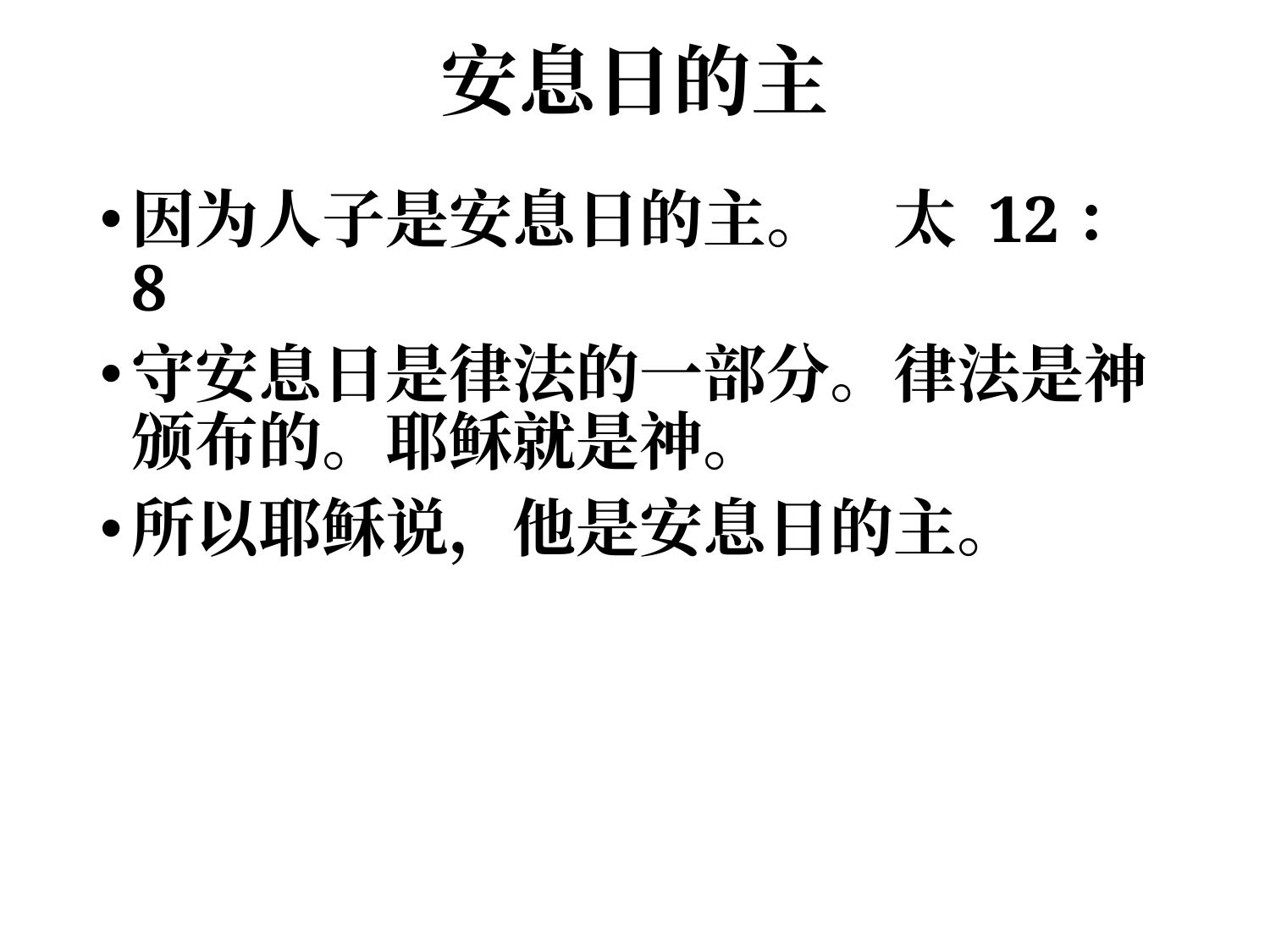

# 安息日的主
因为人子是安息日的主。	太 12：8
守安息日是律法的一部分。律法是神颁布的。耶稣就是神。
所以耶稣说，他是安息日的主。